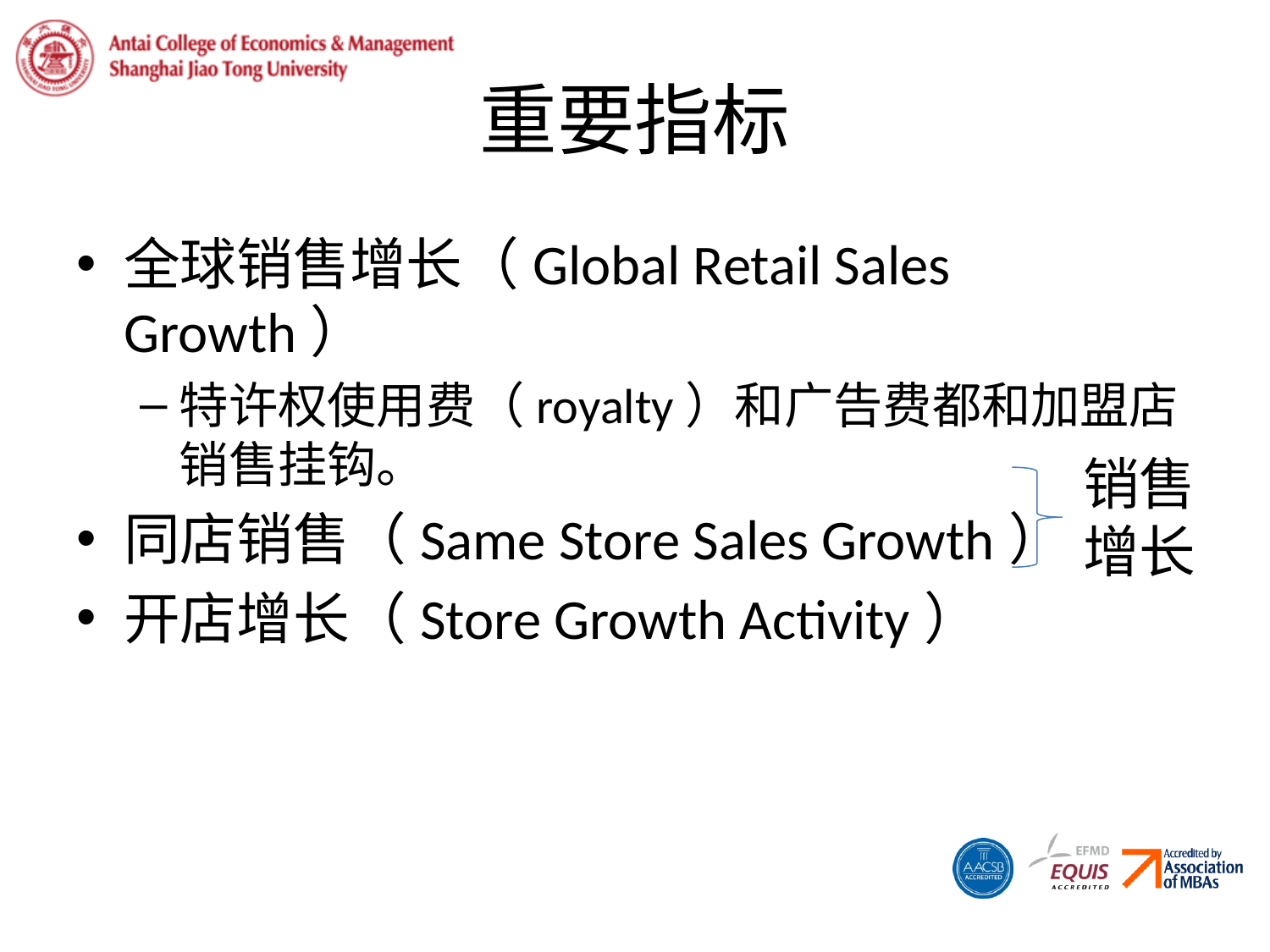

# 重要指标
全球销售增长（Global Retail Sales Growth）
特许权使用费（royalty）和广告费都和加盟店销售挂钩。
同店销售（Same Store Sales Growth）
开店增长（Store Growth Activity）
销售
增长